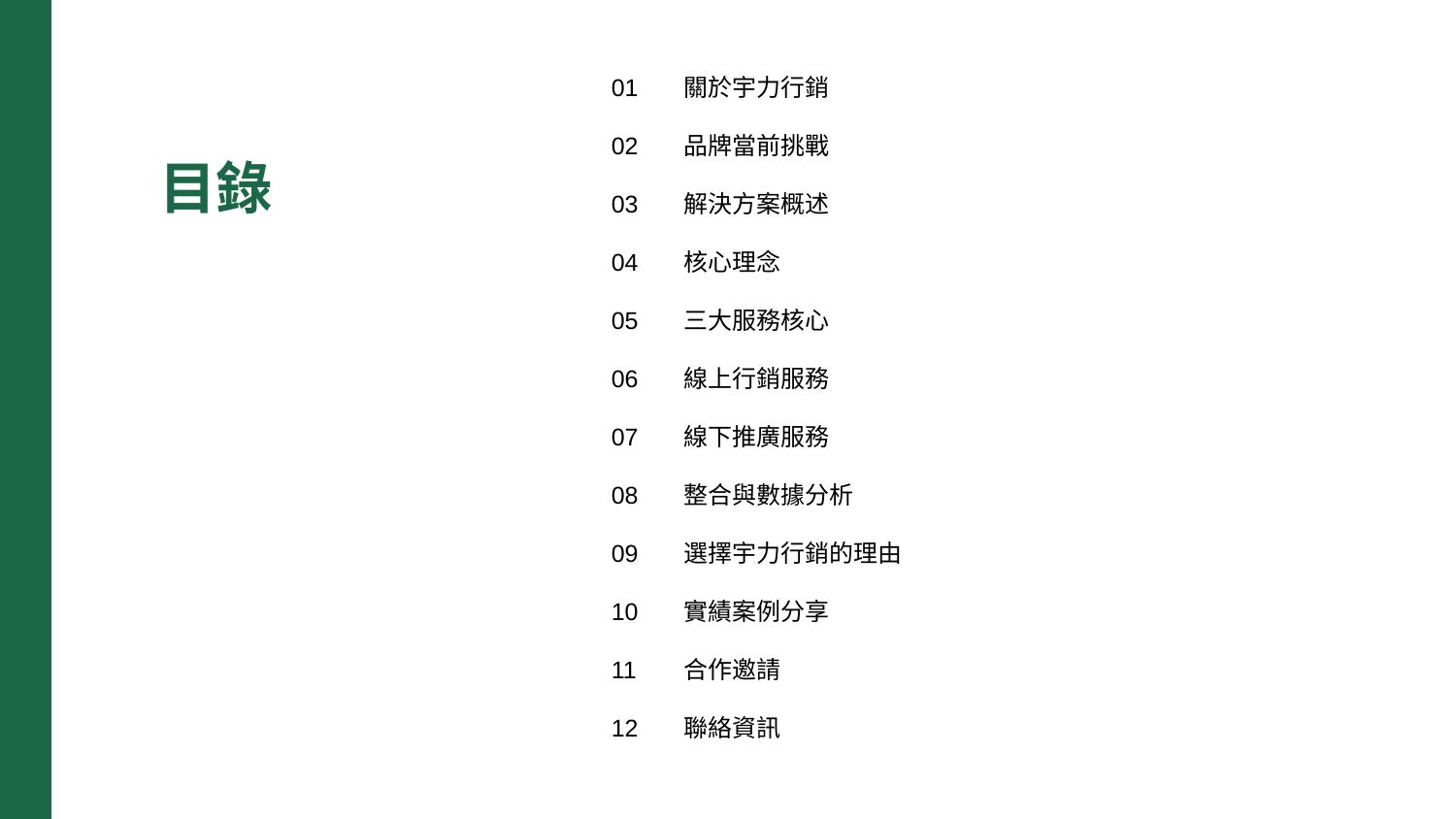

01
關於宇力行銷
目錄
02
品牌當前挑戰
03
解決方案概述
04
核心理念
05
三大服務核心
06
線上行銷服務
07
線下推廣服務
08
整合與數據分析
09
選擇宇力行銷的理由
10
實績案例分享
11
合作邀請
12
聯絡資訊